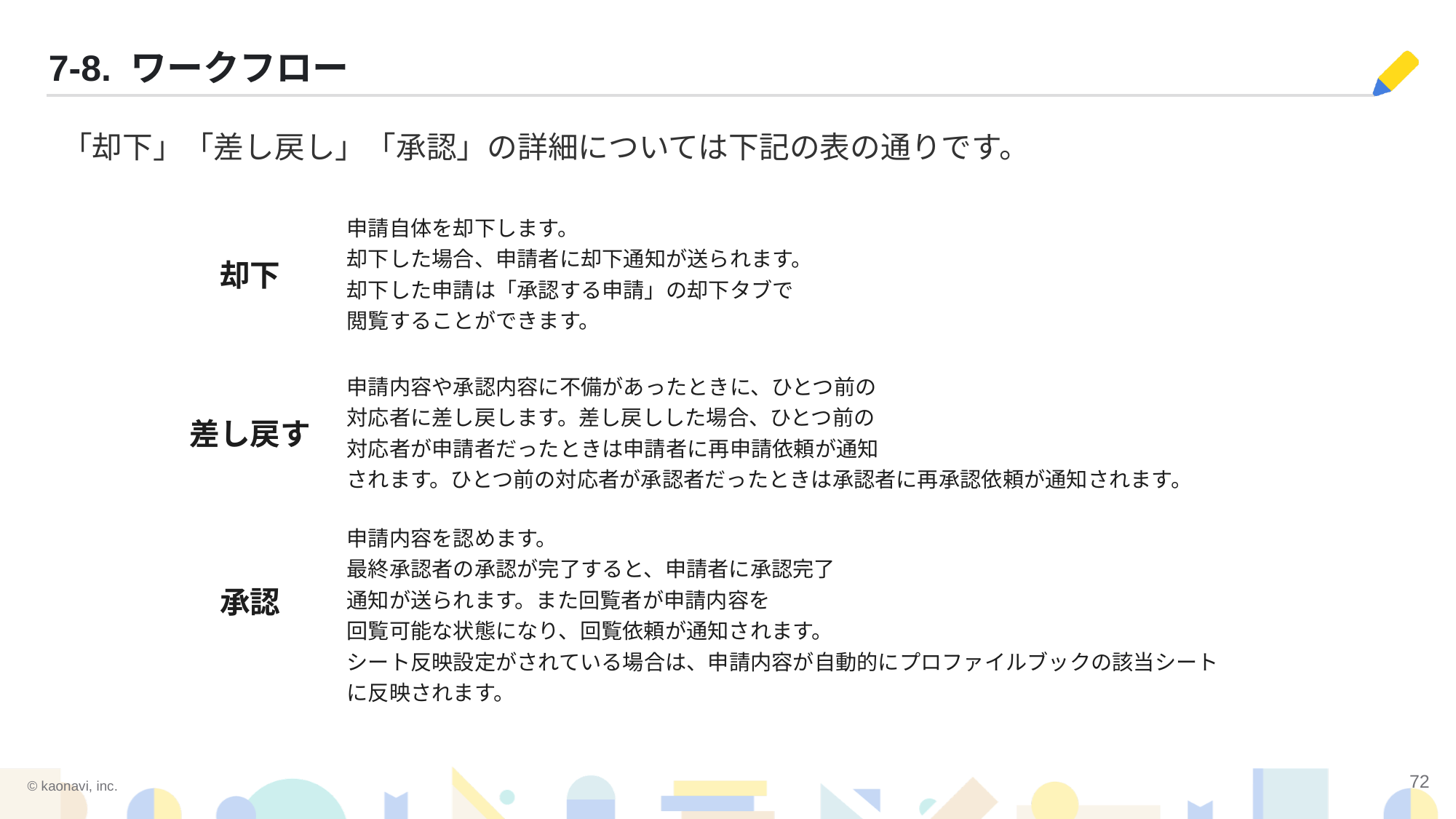

7-8. ワークフロー
7. スマートフォンアプリ
　7-6. ピックアップリスト
「却下」「差し戻し」「承認」の詳細については下記の表の通りです。
| 却下 | 申請自体を却下します。 却下した場合、申請者に却下通知が送られます。 却下した申請は「承認する申請」の却下タブで 閲覧することができます。 |
| --- | --- |
| 差し戻す | 申請内容や承認内容に不備があったときに、ひとつ前の 対応者に差し戻します。差し戻しした場合、ひとつ前の 対応者が申請者だったときは申請者に再申請依頼が通知 されます。ひとつ前の対応者が承認者だったときは承認者に再承認依頼が通知されます。 |
| 承認 | 申請内容を認めます。 最終承認者の承認が完了すると、申請者に承認完了 通知が送られます。また回覧者が申請内容を 回覧可能な状態になり、回覧依頼が通知されます。 シート反映設定がされている場合は、申請内容が自動的にプロファイルブックの該当シートに反映されます。 |
7. スマートフォンアプリ
　7-8. ワークフロー